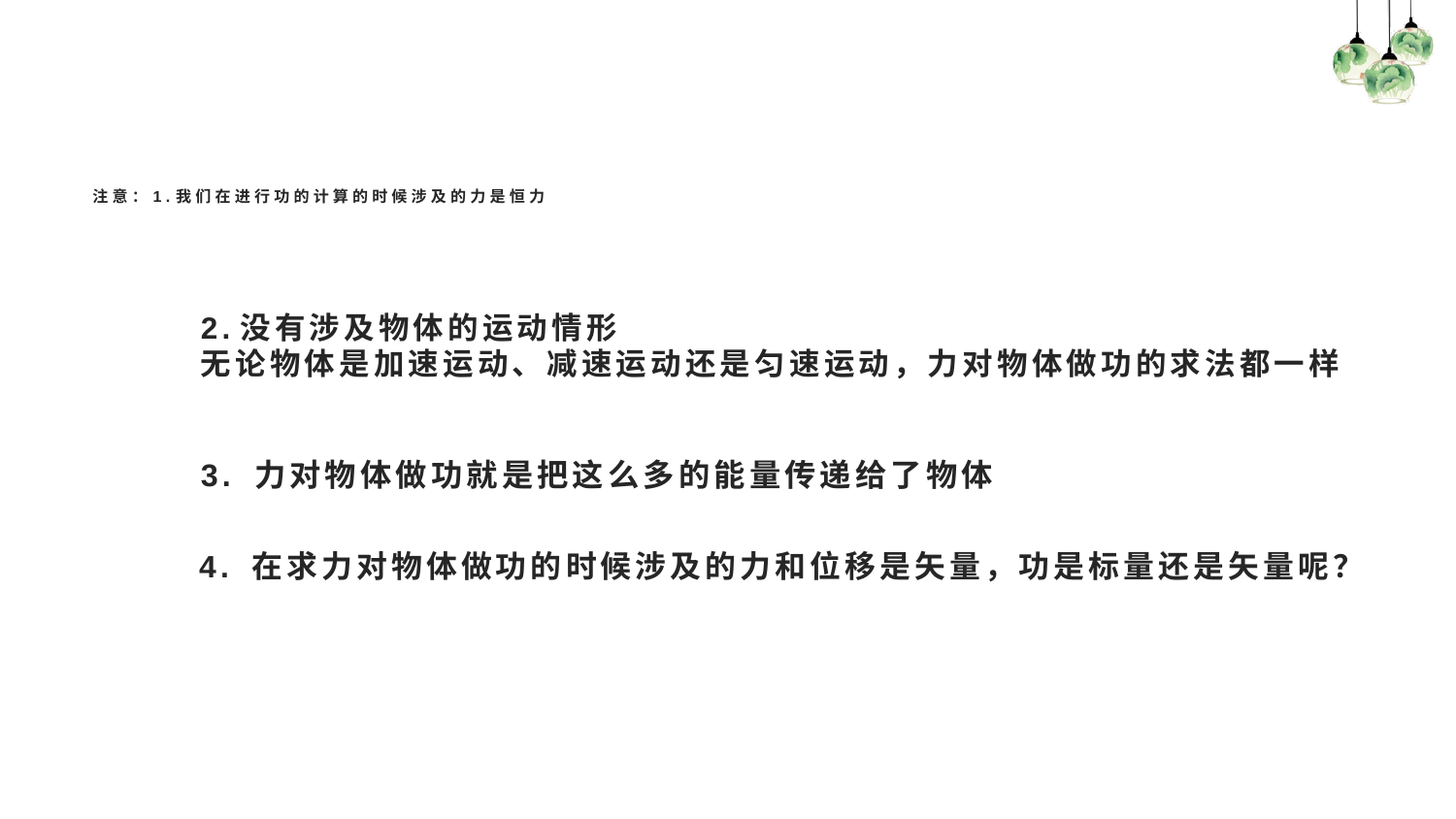

# 注意：1.我们在进行功的计算的时候涉及的力是恒力
2.没有涉及物体的运动情形
无论物体是加速运动、减速运动还是匀速运动，力对物体做功的求法都一样
3. 力对物体做功就是把这么多的能量传递给了物体
4. 在求力对物体做功的时候涉及的力和位移是矢量，功是标量还是矢量呢？